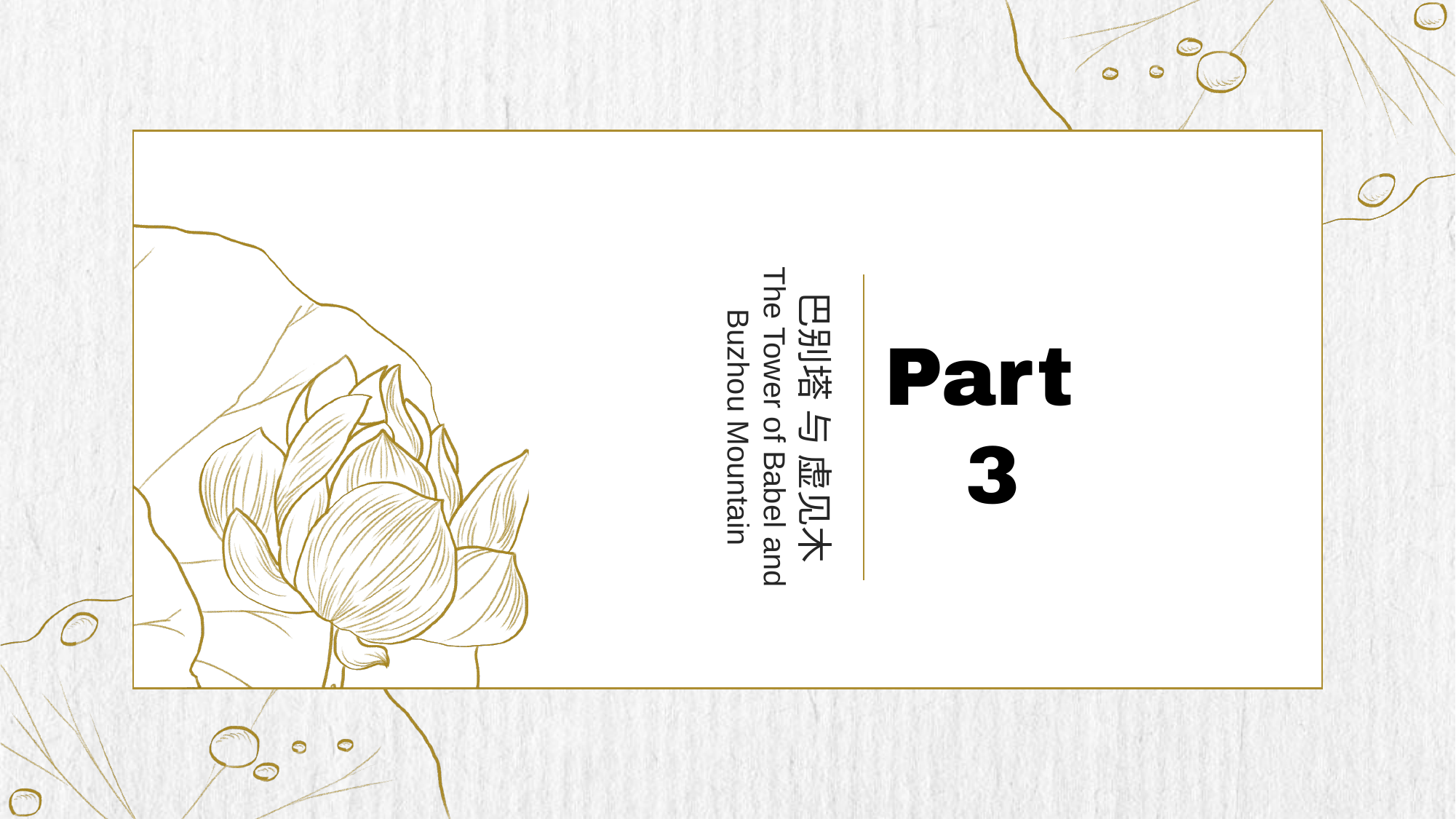

巴别塔 与 虚见木
The Tower of Babel and Buzhou Mountain
Part
 3